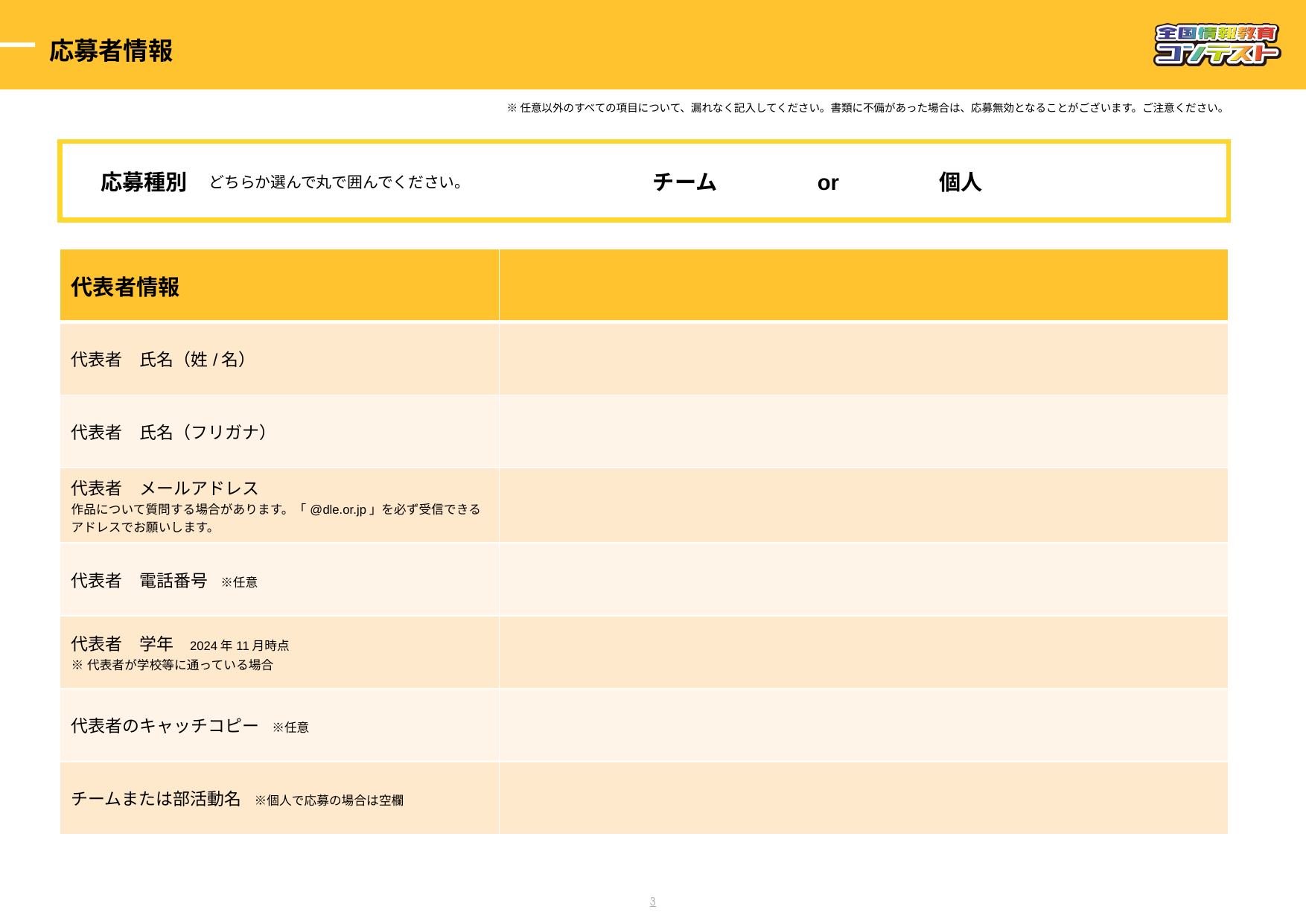

応募者情報
※任意以外のすべての項目について、漏れなく記入してください。書類に不備があった場合は、応募無効となることがございます。ご注意ください。

応募種別
チーム
or
個人
どちらか選んで丸で囲んでください。
| 代表者情報 |  |
| --- | --- |
| 代表者　氏名（姓/名） |  |
| 代表者　氏名（フリガナ） |  |
| 代表者　メールアドレス 作品について質問する場合があります。「@dle.or.jp」を必ず受信できるアドレスでお願いします。 |  |
| 代表者　電話番号　※任意 |  |
| 代表者　学年　2024年11月時点　 ※代表者が学校等に通っている場合 |  |
| 代表者のキャッチコピー　※任意 |  |
| チームまたは部活動名　※個人で応募の場合は空欄 |  |
3